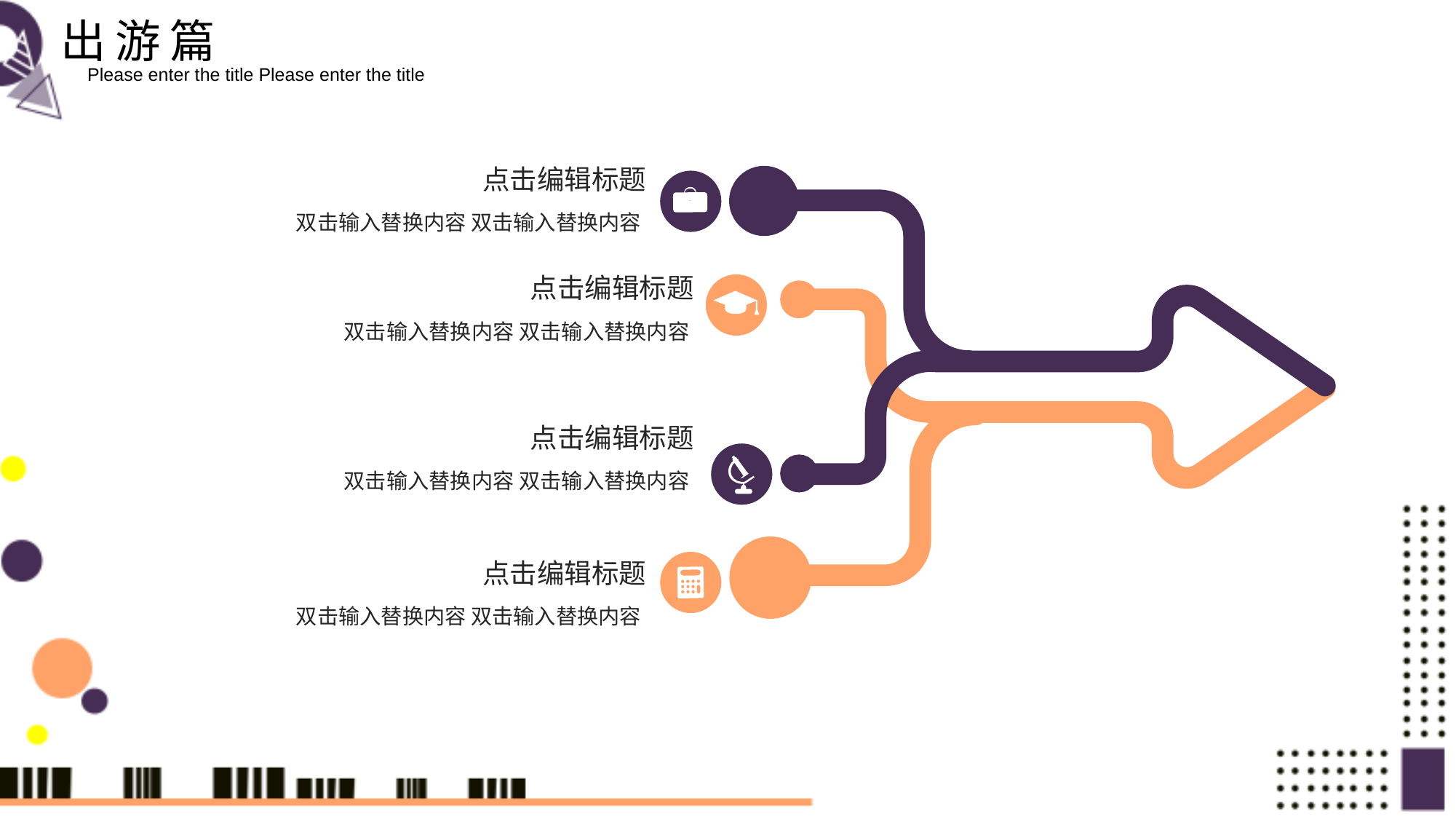

出游篇
Please enter the title Please enter the title

点击编辑标题

双击输入替换内容 双击输入替换内容

点击编辑标题

双击输入替换内容 双击输入替换内容

点击编辑标题

双击输入替换内容 双击输入替换内容

点击编辑标题

双击输入替换内容 双击输入替换内容